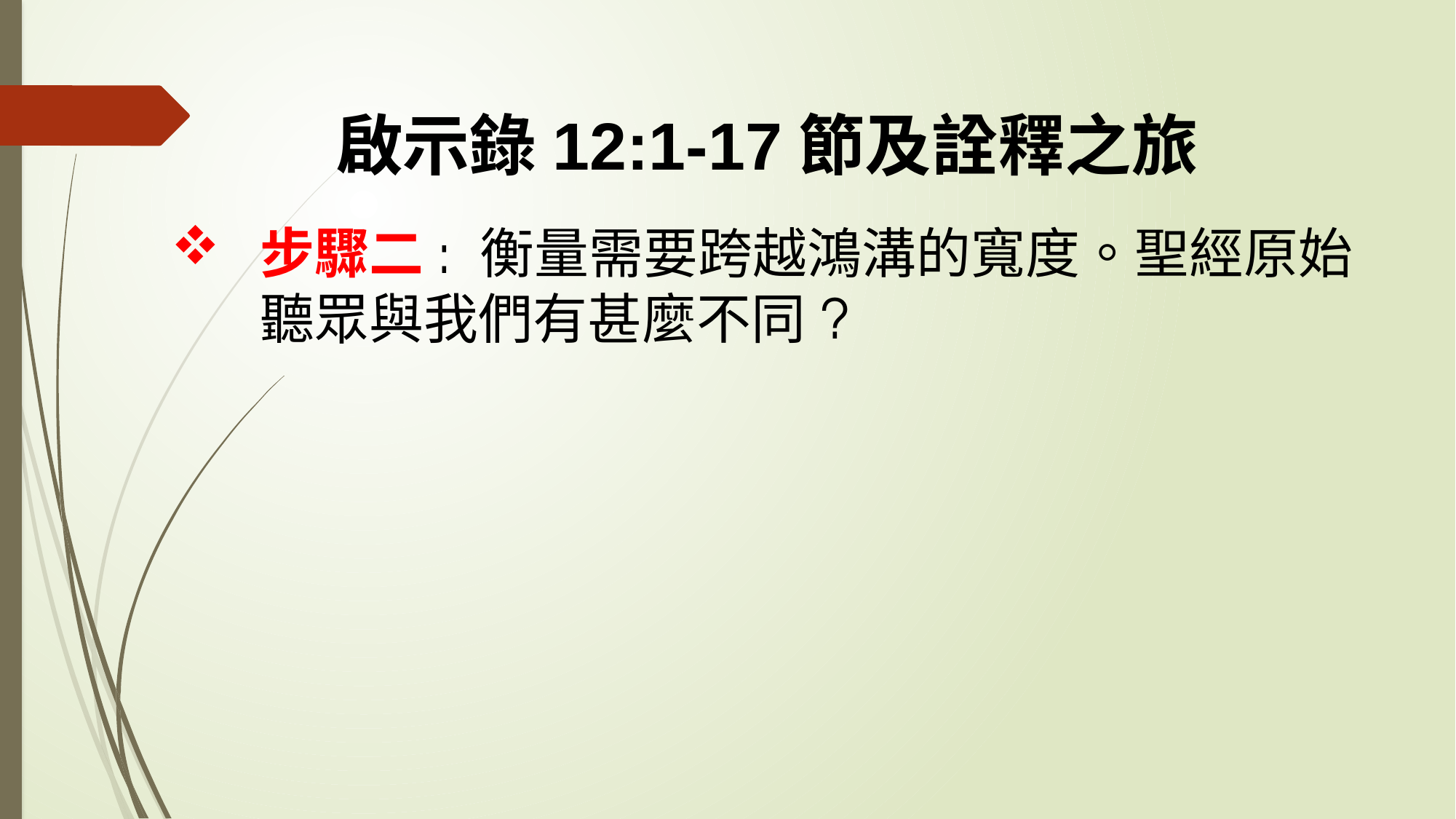

啟示錄12:1-17節及詮釋之旅
步驟二: 衡量需要跨越鴻溝的寬度。聖經原始聽眾與我們有甚麼不同?